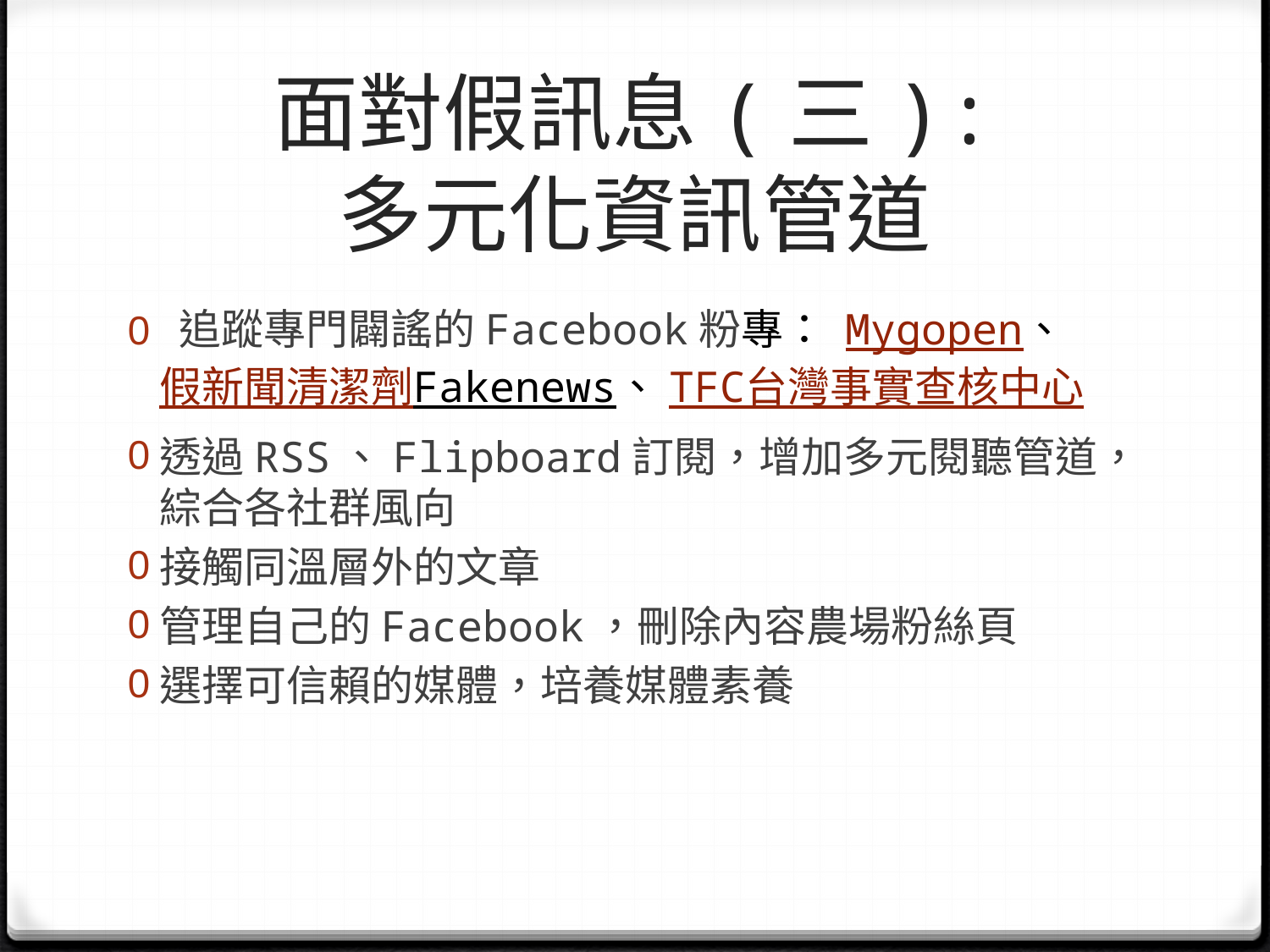

# 面對假訊息(三): 多元化資訊管道
 追蹤專門闢謠的Facebook粉專： Mygopen、假新聞清潔劑Fakenews、TFC台灣事實查核中心
透過RSS、Flipboard訂閱，增加多元閱聽管道，綜合各社群風向
接觸同溫層外的文章
管理自己的Facebook，刪除內容農場粉絲頁
選擇可信賴的媒體，培養媒體素養